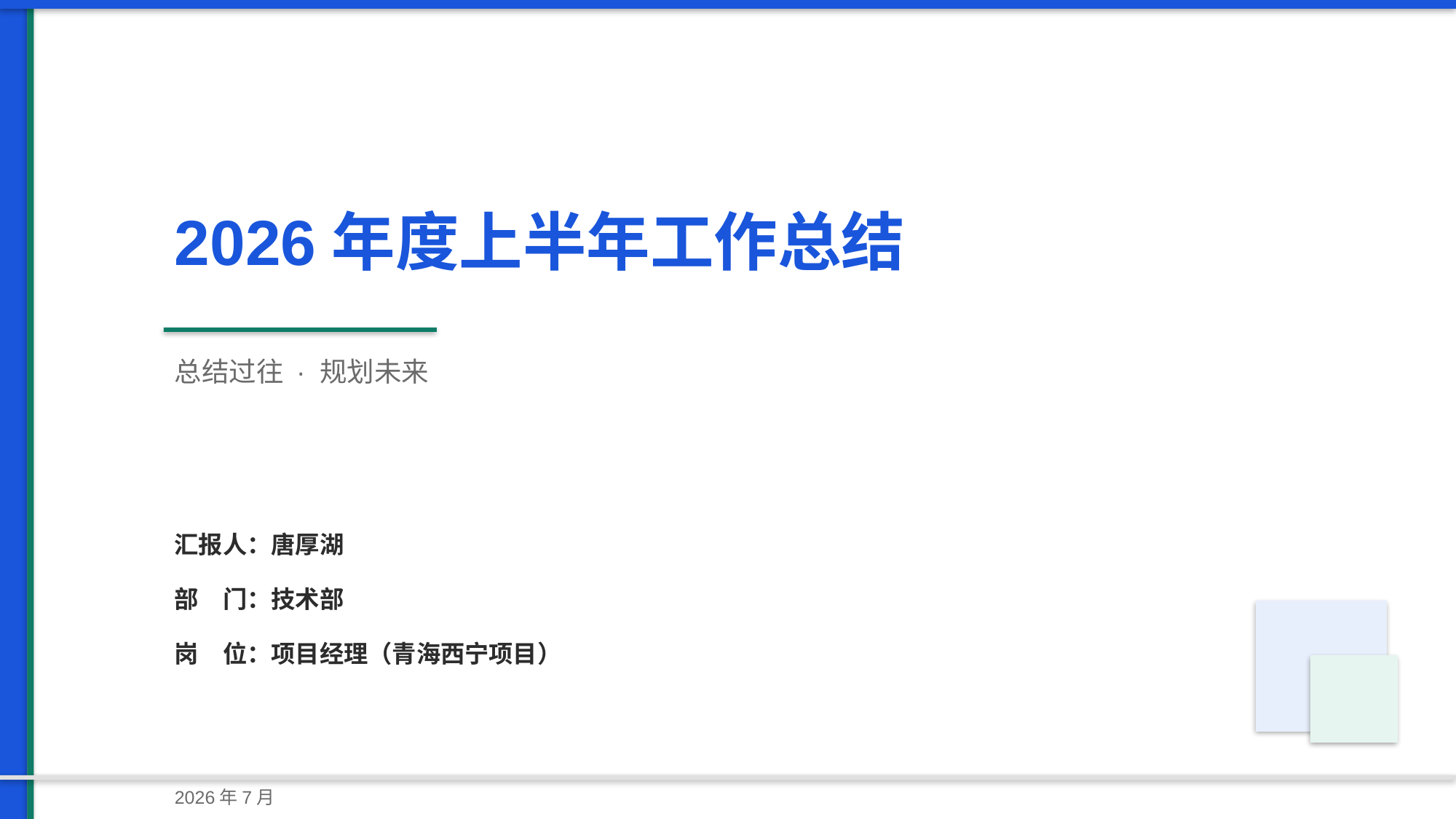

2026年度上半年工作总结

总结过往 · 规划未来
汇报人：唐厚湖
部　门：技术部

岗　位：项目经理（青海西宁项目）

2026年7月